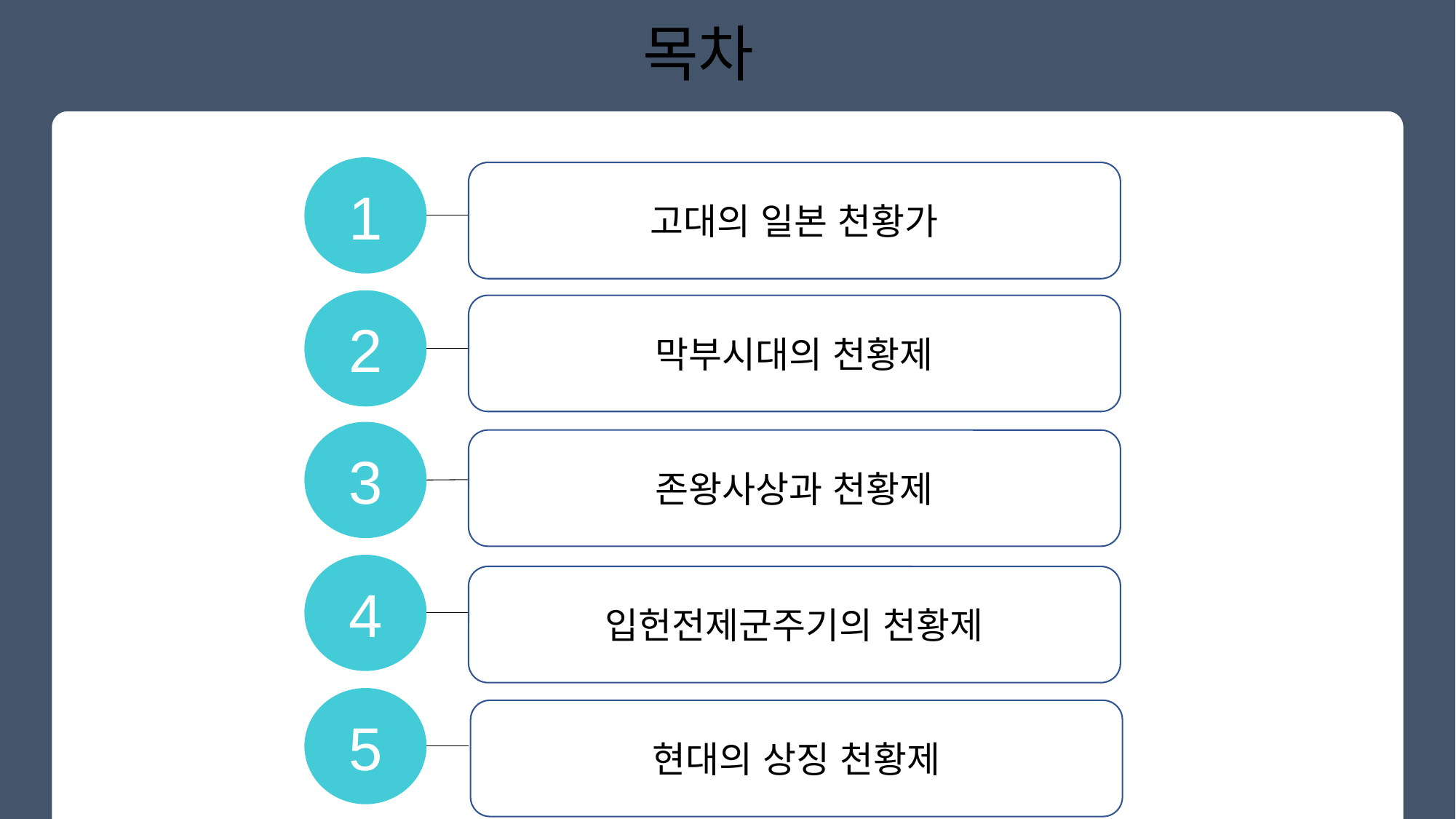

목차
1
고대의 일본 천황가
2
막부시대의 천황제
3
존왕사상과 천황제
4
입헌전제군주기의 천황제
5
현대의 상징 천황제